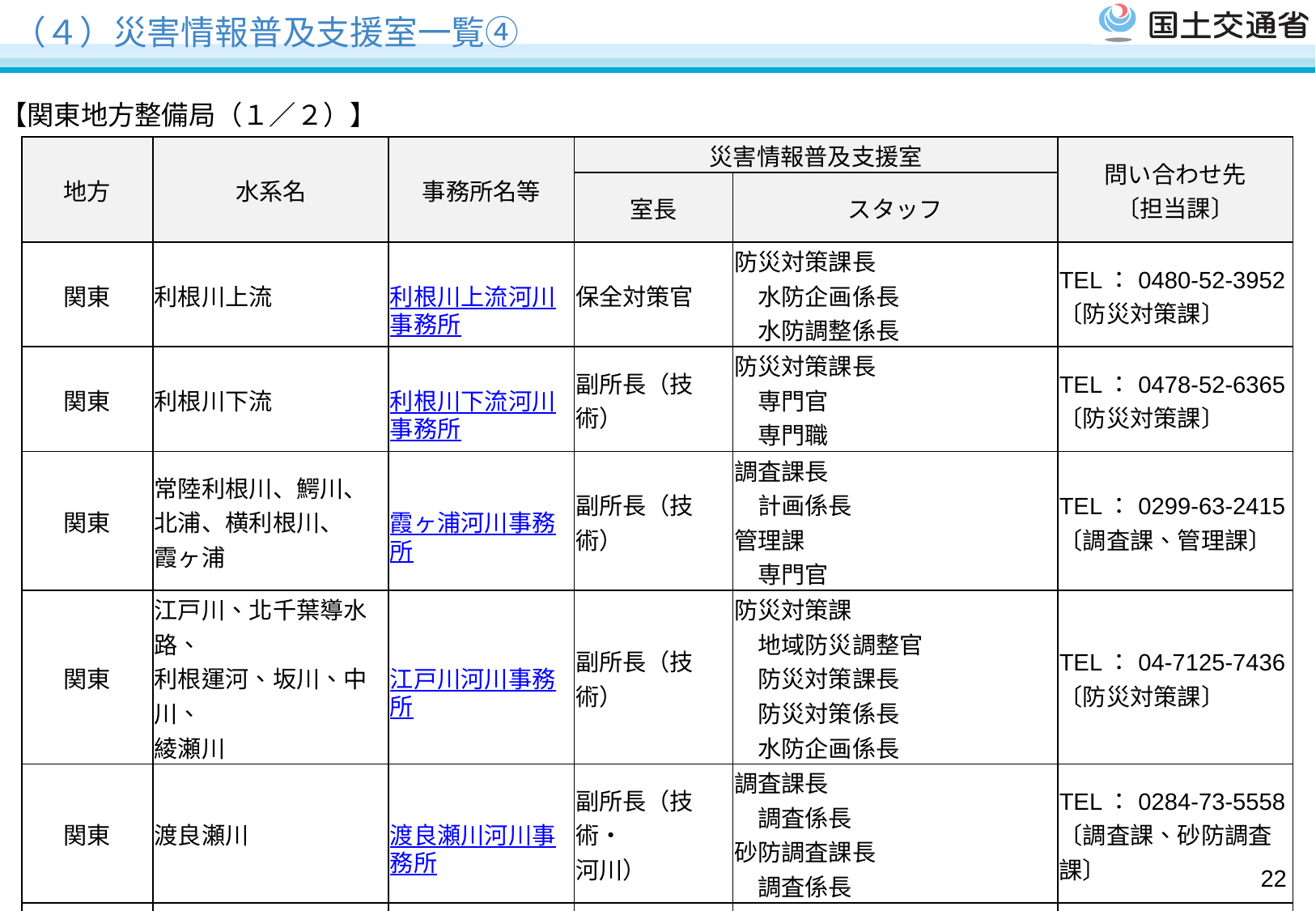

# （４）災害情報普及支援室一覧④
【関東地方整備局（１／２）】
| 地方 | 水系名 | 事務所名等 | 災害情報普及支援室 |  | 問い合わせ先 〔担当課〕 |
| --- | --- | --- | --- | --- | --- |
|  |  |  | 室長 | スタッフ |  |
| 関東 | 利根川上流 | 利根川上流河川事務所 | 保全対策官 | 防災対策課長 　水防企画係長 　水防調整係長 | TEL：0480-52-3952 〔防災対策課〕 |
| 関東 | 利根川下流 | 利根川下流河川事務所 | 副所長（技術） | 防災対策課長 　専門官 　専門職 | TEL：0478-52-6365 〔防災対策課〕 |
| 関東 | 常陸利根川、鰐川、北浦、横利根川、霞ヶ浦 | 霞ヶ浦河川事務所 | 副所長（技術） | 調査課長 　計画係長 管理課 　専門官 | TEL：0299-63-2415 〔調査課、管理課〕 |
| 関東 | 江戸川、北千葉導水路、 利根運河、坂川、中川、 綾瀬川 | 江戸川河川事務所 | 副所長（技術） | 防災対策課 　地域防災調整官 　防災対策課長 　防災対策係長 　水防企画係長 | TEL：04-7125-7436 〔防災対策課〕 |
| 関東 | 渡良瀬川 | 渡良瀬川河川事務所 | 副所長（技術・ 河川） | 調査課長 　調査係長 砂防調査課長 　調査係長 | TEL：0284-73-5558 〔調査課、砂防調査課〕 |
| 関東 | 小貝川、鬼怒川 | 下館河川事務所 | 副所長（技術） | 調査課長　 専門官　 専門員 | TEL：0296-25-2171 〔調査課〕 |
22